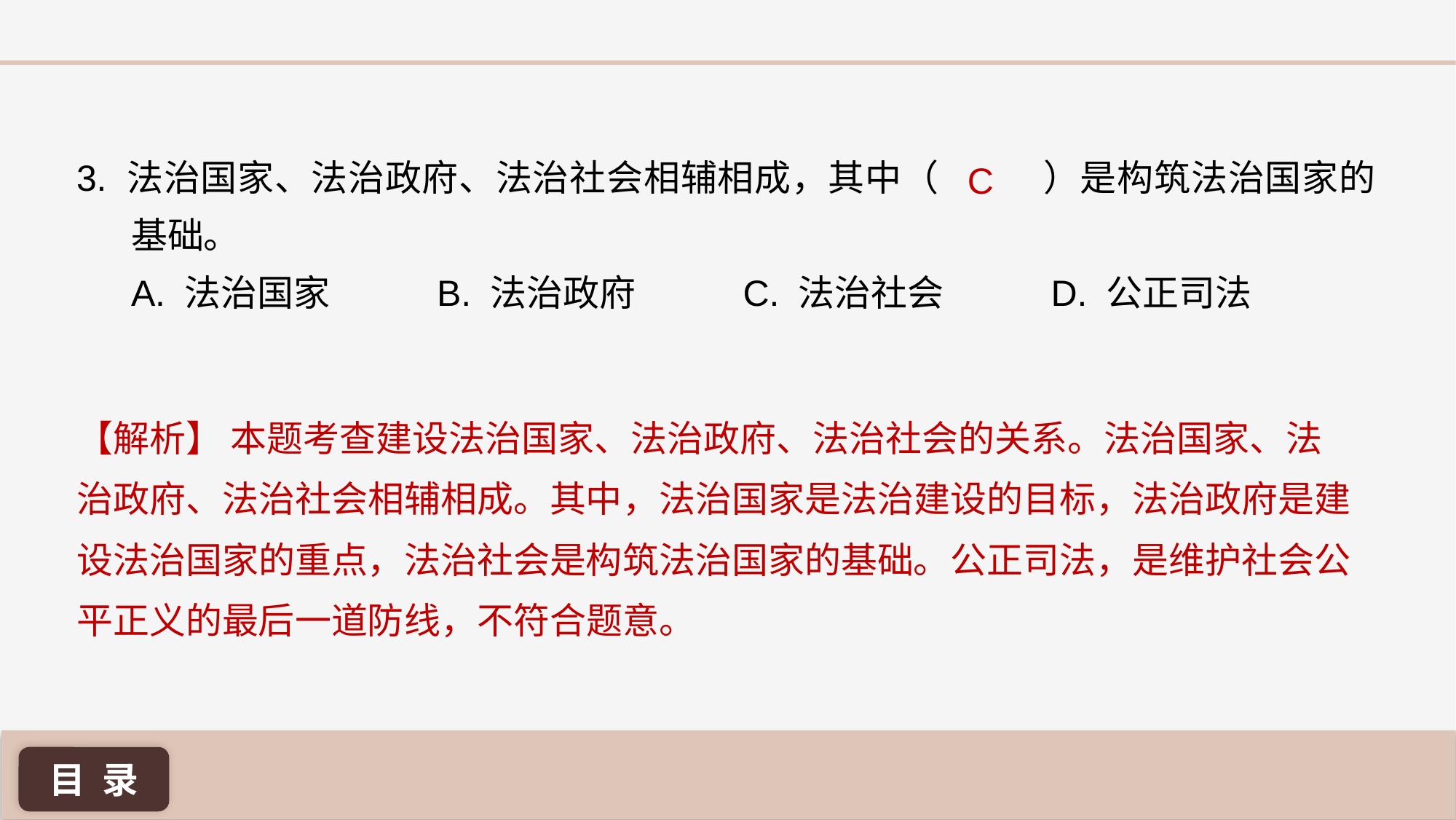

3. 法治国家、法治政府、法治社会相辅相成，其中（            ）是构筑法治国家的基础。
A. 法治国家            B. 法治政府            C. 法治社会            D. 公正司法
C
【解析】 本题考查建设法治国家、法治政府、法治社会的关系。法治国家、法治政府、法治社会相辅相成。其中，法治国家是法治建设的目标，法治政府是建设法治国家的重点，法治社会是构筑法治国家的基础。公正司法，是维护社会公平正义的最后一道防线，不符合题意。